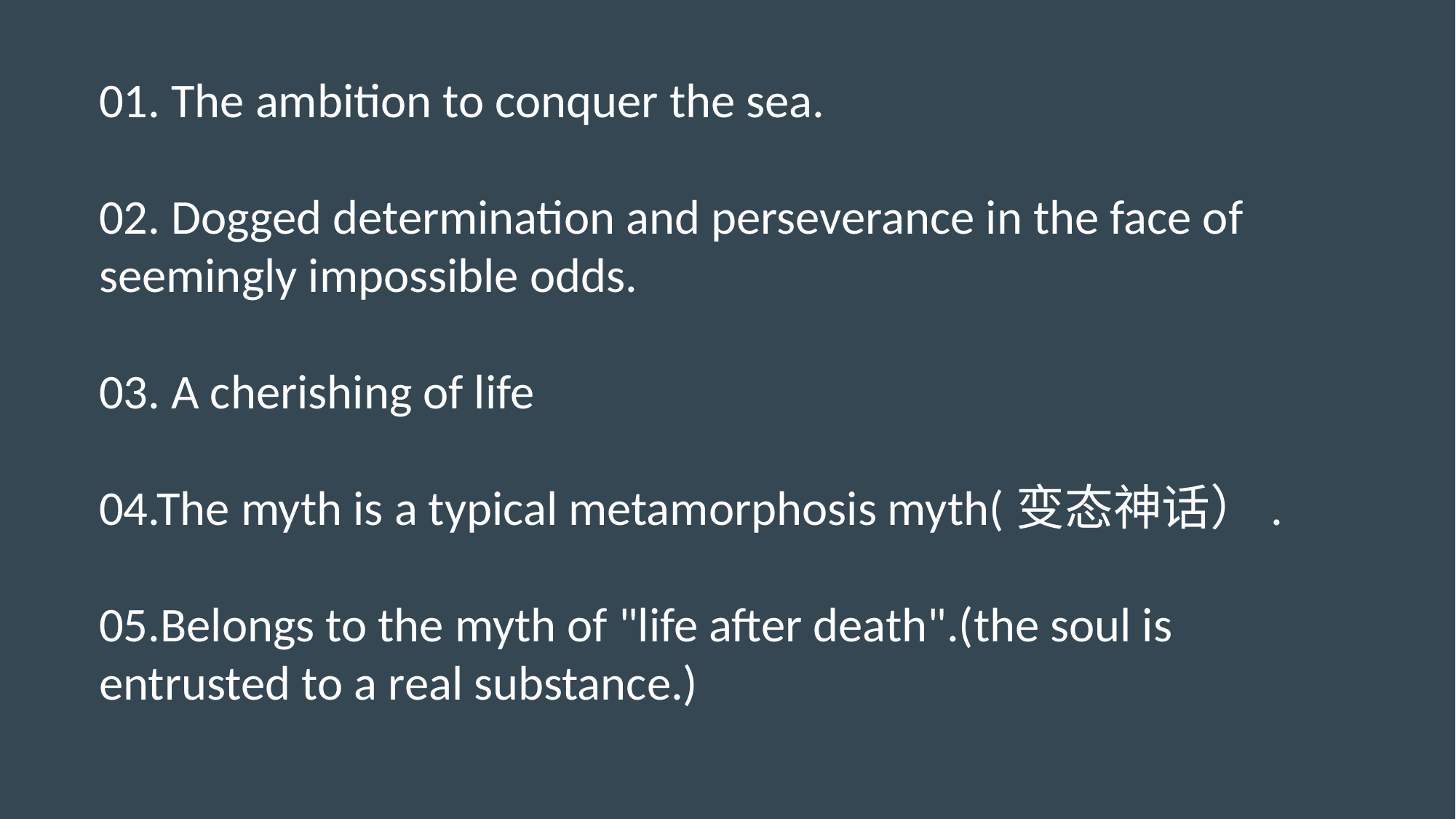

01. The ambition to conquer the sea.

02. Dogged determination and perseverance in the face of seemingly impossible odds.

03. A cherishing of life

04.The myth is a typical metamorphosis myth(变态神话）.

05.Belongs to the myth of "life after death".(the soul is entrusted to a real substance.)